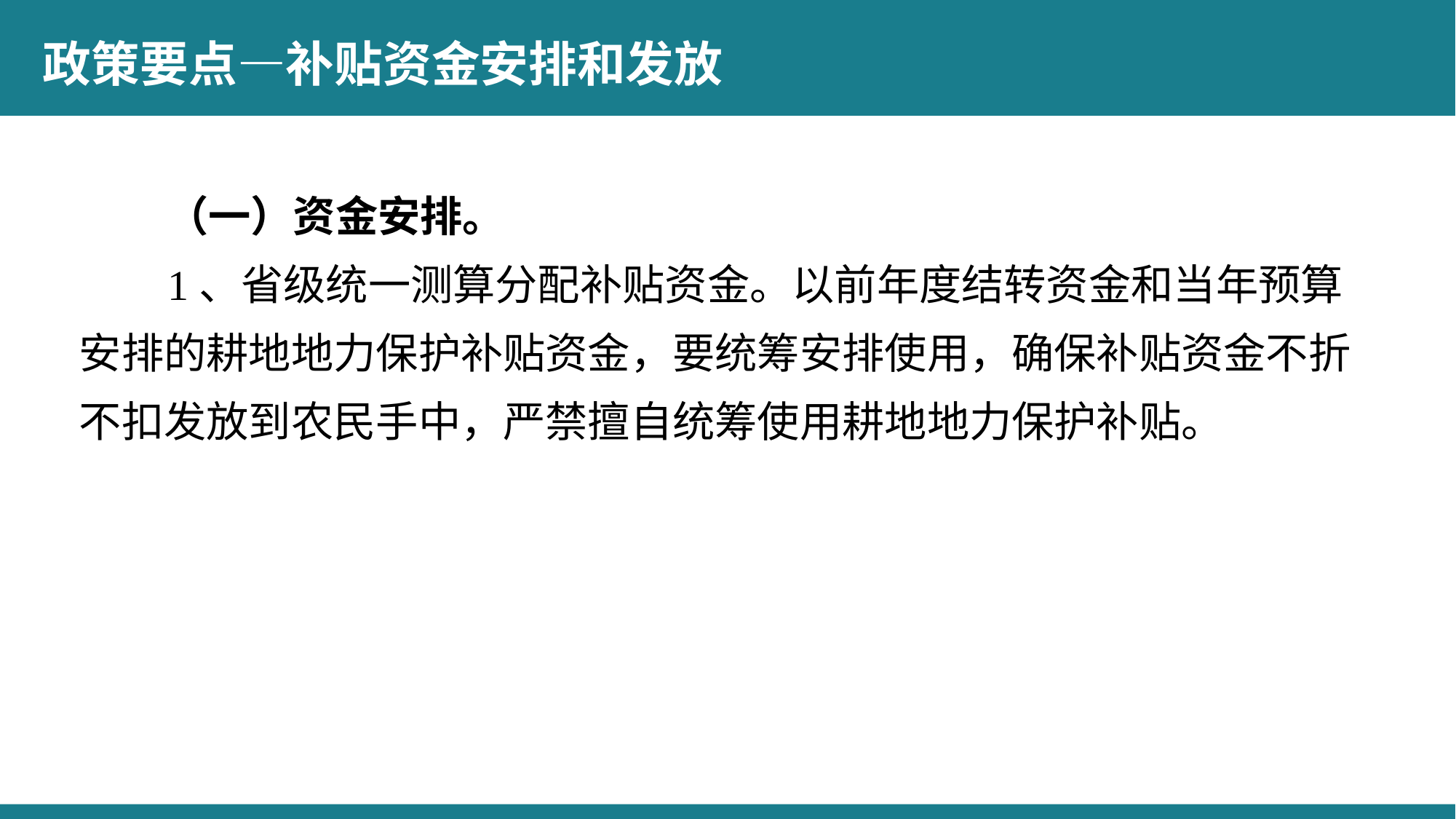

政策要点—补贴资金安排和发放

 （一）资金安排。
  1、省级统一测算分配补贴资金。以前年度结转资金和当年预算安排的耕地地力保护补贴资金，要统筹安排使用，确保补贴资金不折不扣发放到农民手中，严禁擅自统筹使用耕地地力保护补贴。